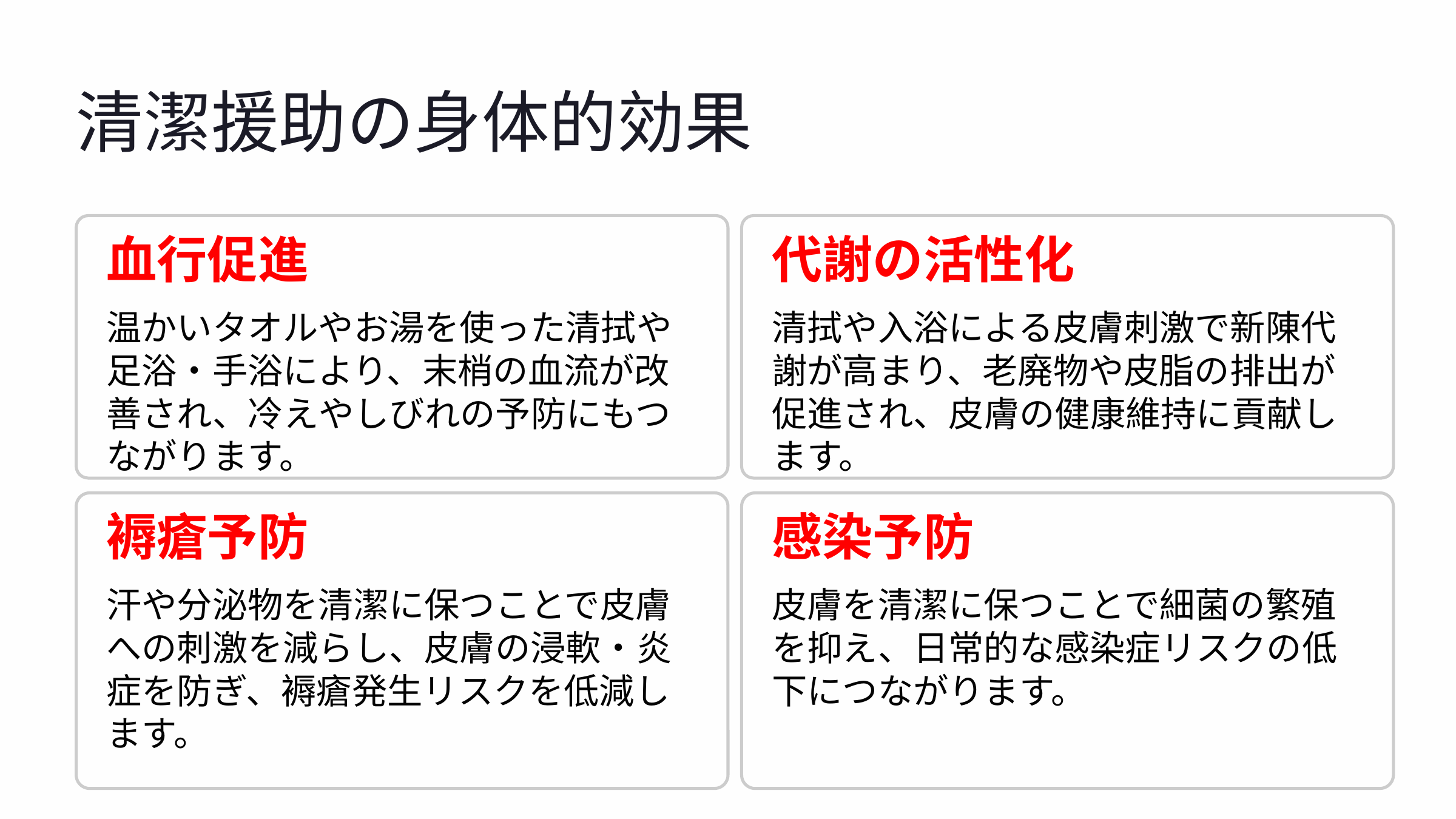

清潔援助の身体的効果

血行促進
代謝の活性化
温かいタオルやお湯を使った清拭や足浴・手浴により、末梢の血流が改善され、冷えやしびれの予防にもつながります。
清拭や入浴による皮膚刺激で新陳代謝が高まり、老廃物や皮脂の排出が促進され、皮膚の健康維持に貢献します。

褥瘡予防
感染予防
汗や分泌物を清潔に保つことで皮膚への刺激を減らし、皮膚の浸軟・炎症を防ぎ、褥瘡発生リスクを低減します。
皮膚を清潔に保つことで細菌の繁殖を抑え、日常的な感染症リスクの低下につながります。